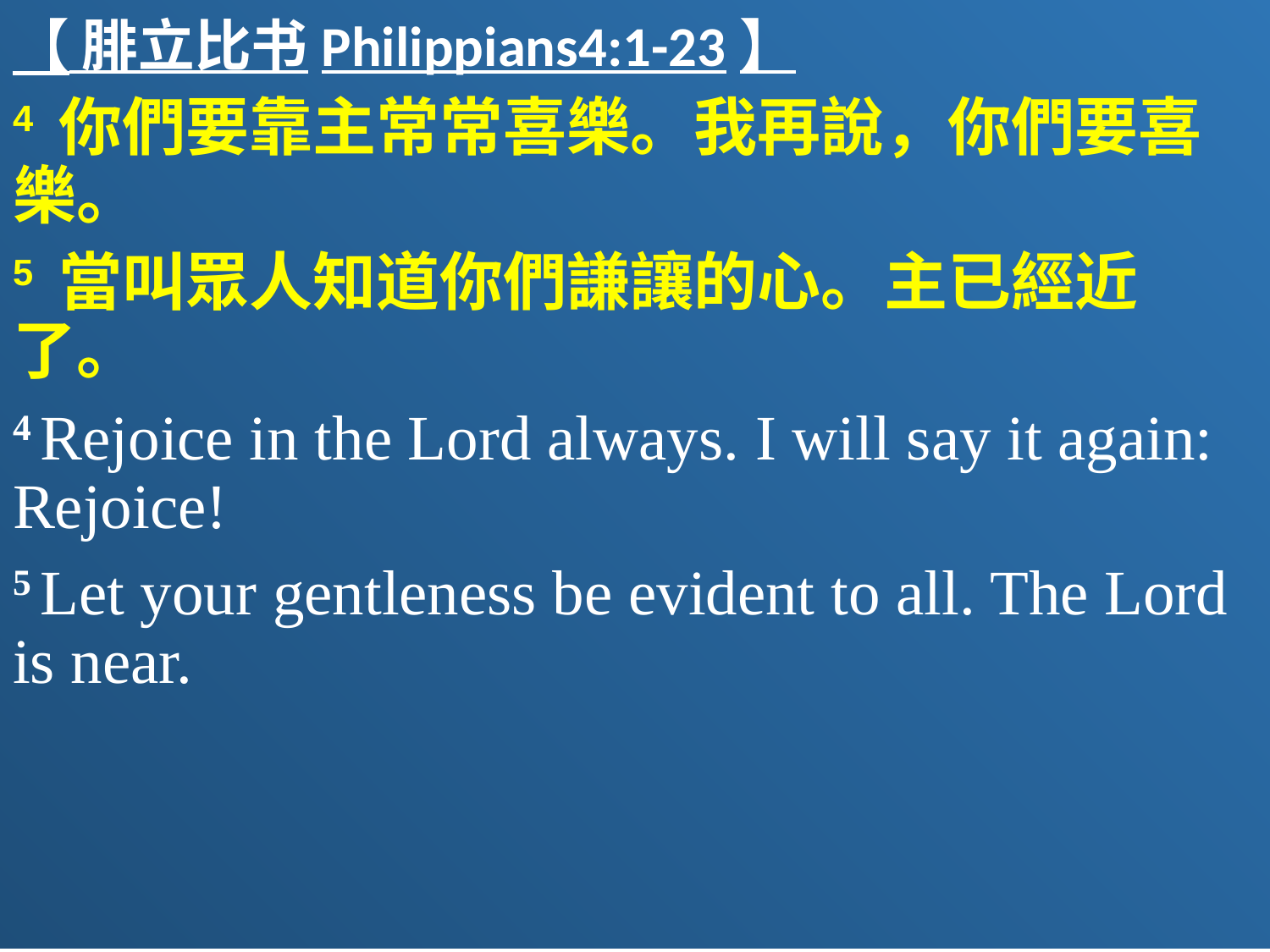

【 腓立比书Philippians4:1-23】
4 你們要靠主常常喜樂。我再說，你們要喜樂。
5 當叫眾人知道你們謙讓的心。主已經近了。
4 Rejoice in the Lord always. I will say it again: Rejoice!
5 Let your gentleness be evident to all. The Lord is near.